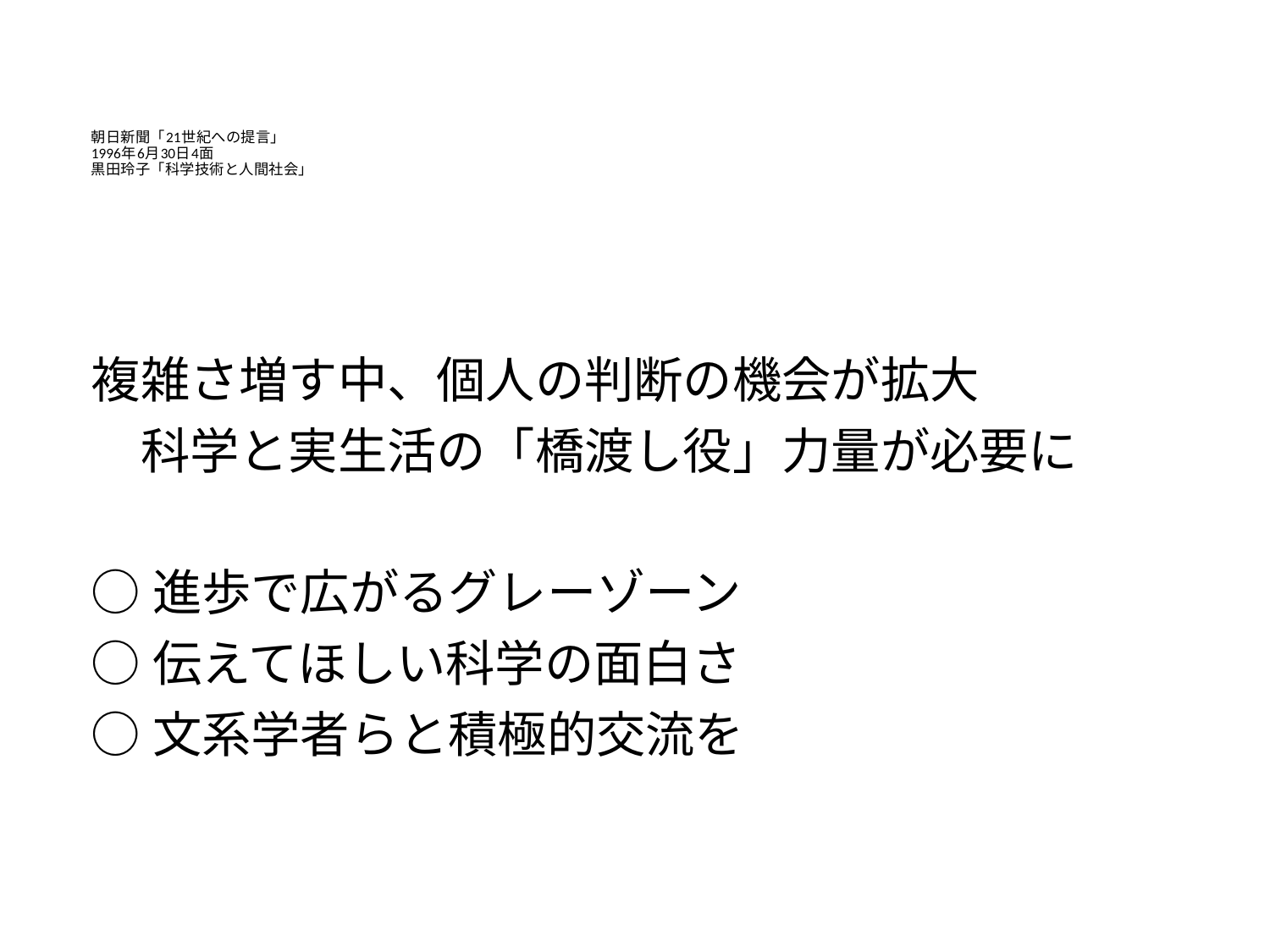

# 朝日新聞「21世紀への提言」 1996年6月30日4面 黒田玲子「科学技術と人間社会」
複雑さ増す中、個人の判断の機会が拡大
　科学と実生活の「橋渡し役」力量が必要に

○進歩で広がるグレーゾーン
○伝えてほしい科学の面白さ
○文系学者らと積極的交流を